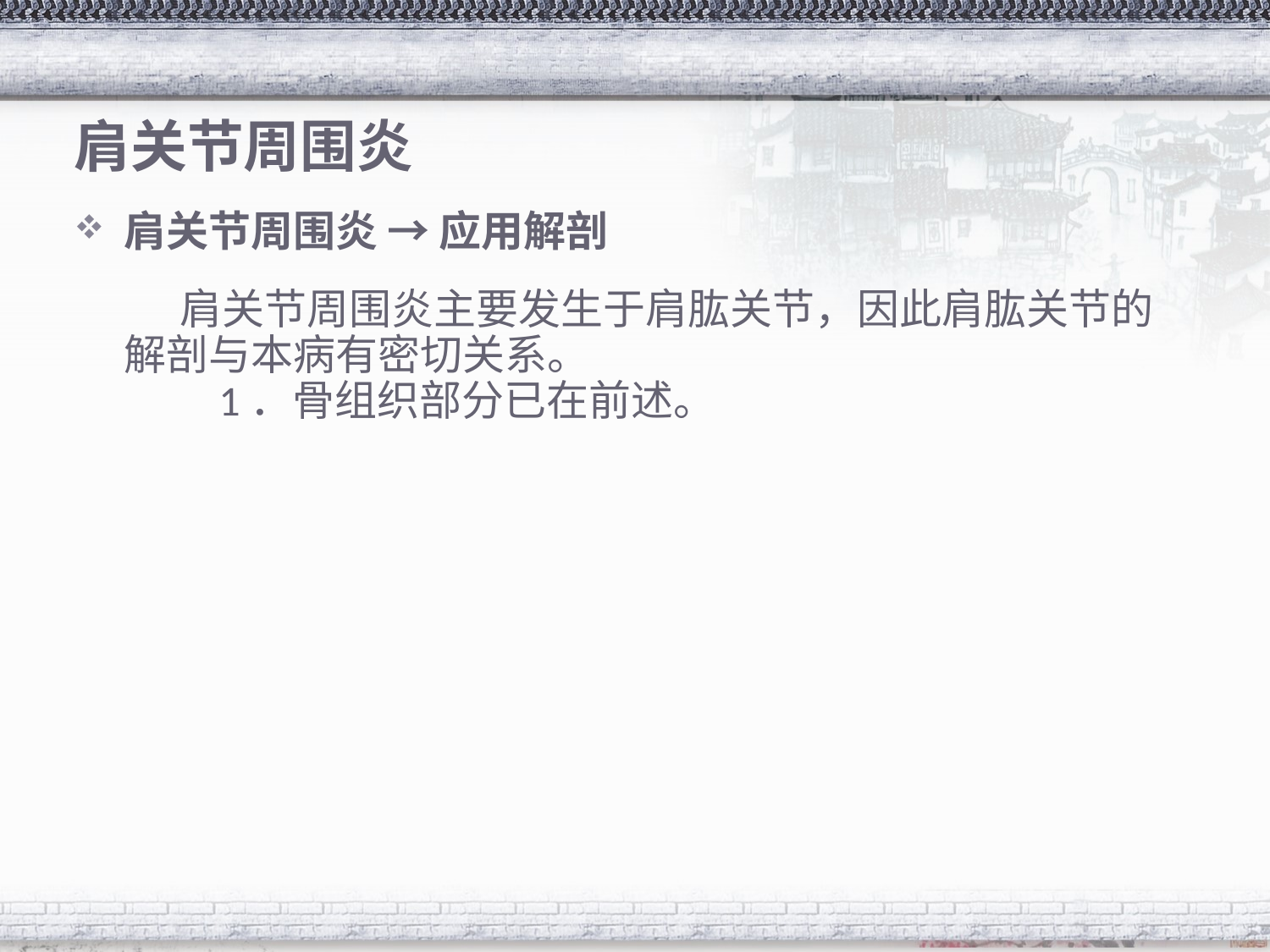

# 肩关节周围炎
肩关节周围炎 → 应用解剖
          肩关节周围炎主要发生于肩肱关节，因此肩肱关节的解剖与本病有密切关系。
　　1．骨组织部分已在前述。